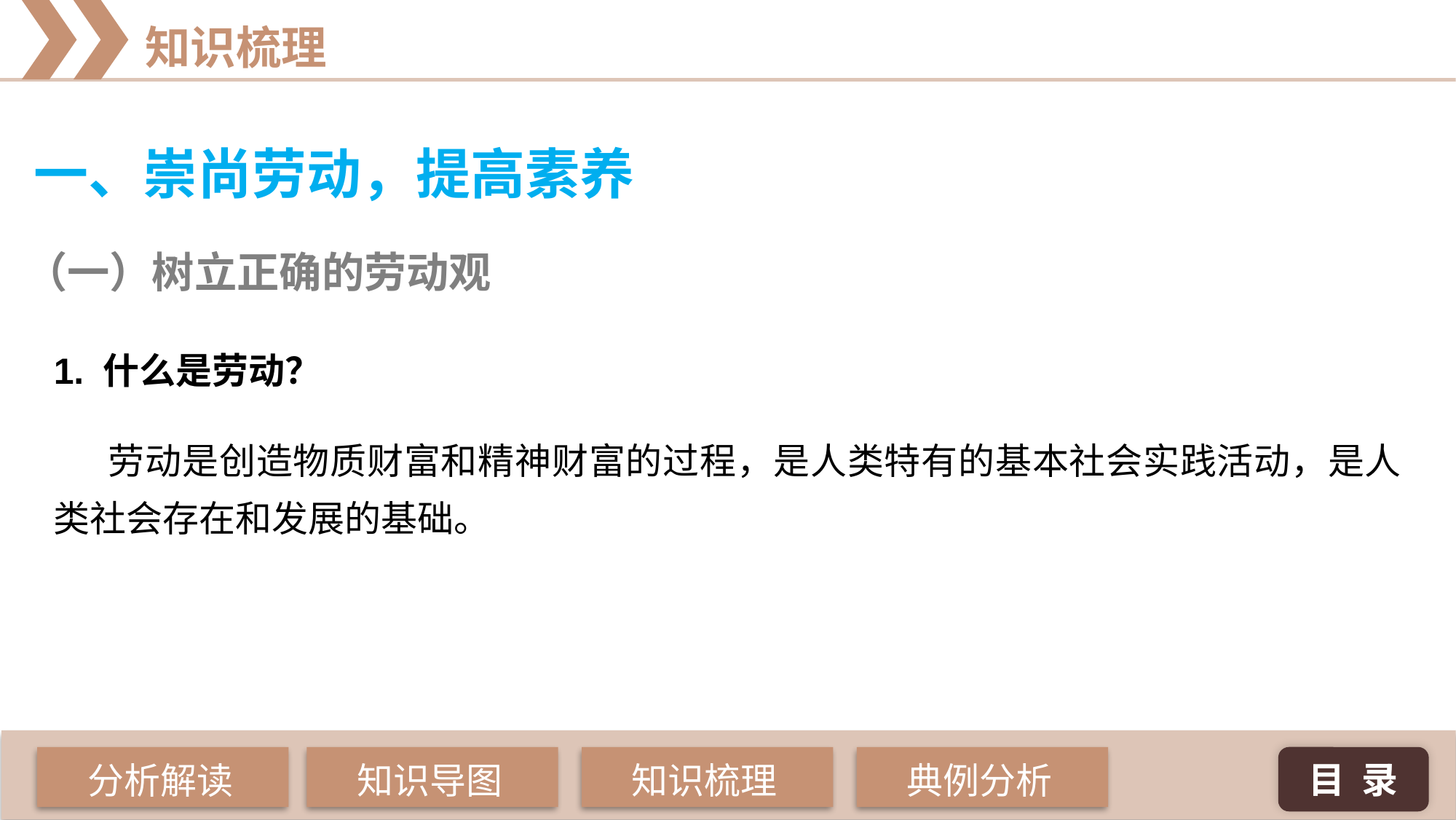

一、崇尚劳动，提高素养
（一）树立正确的劳动观
1. 什么是劳动？
劳动是创造物质财富和精神财富的过程，是人类特有的基本社会实践活动，是人类社会存在和发展的基础。